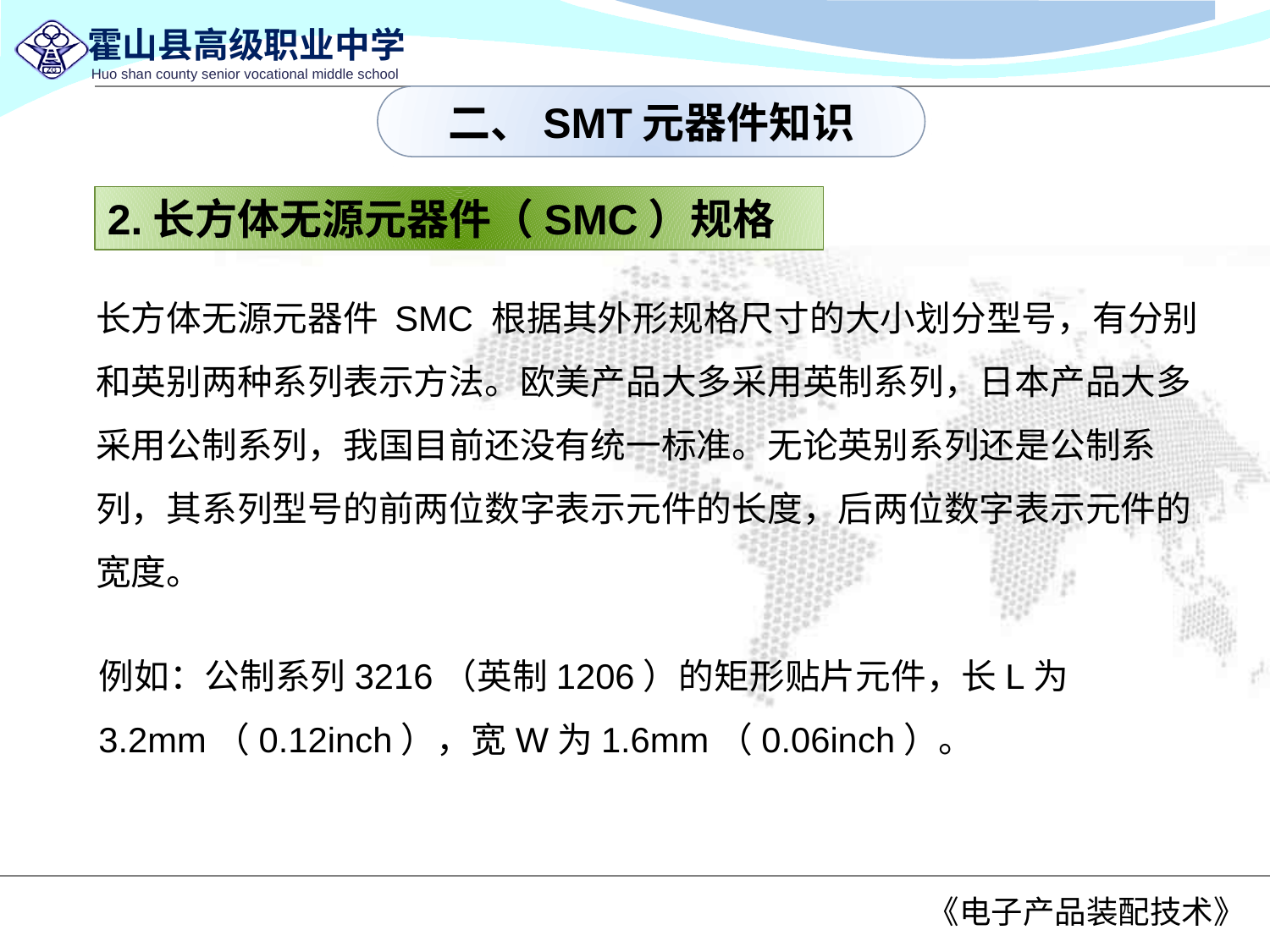

二、SMT元器件知识
2.长方体无源元器件（SMC）规格
长方体无源元器件 SMC 根据其外形规格尺寸的大小划分型号，有分别和英别两种系列表示方法。欧美产品大多采用英制系列，日本产品大多采用公制系列，我国目前还没有统一标准。无论英别系列还是公制系列，其系列型号的前两位数字表示元件的长度，后两位数字表示元件的宽度。
例如：公制系列3216（英制1206）的矩形贴片元件，长L为3.2mm（0.12inch），宽W为1.6mm（0.06inch）。